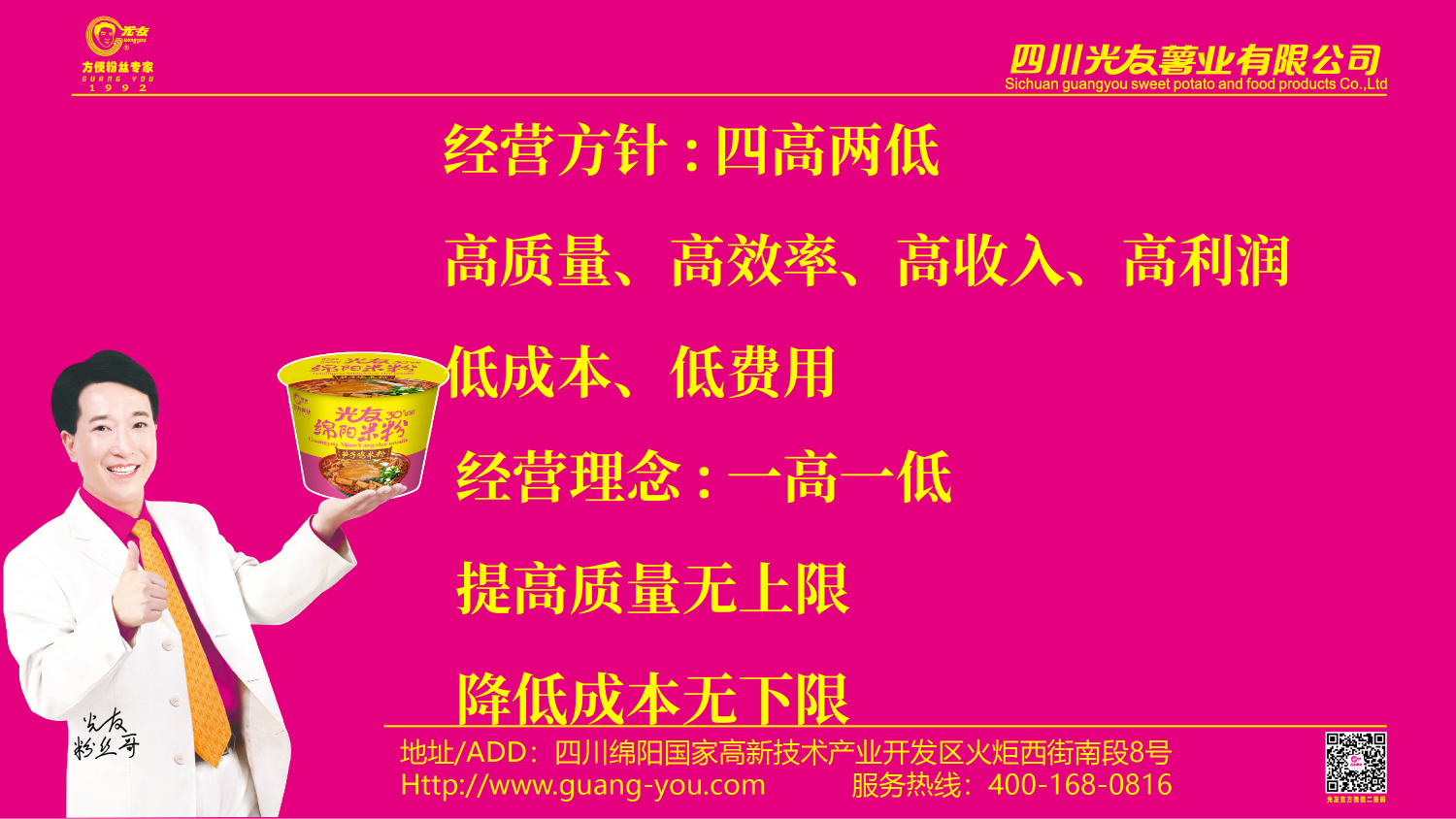

# 经营方针:四高两低 高质量、高效率、高收入、高利润 低成本、低费用
经营理念:一高一低
提高质量无上限
降低成本无下限